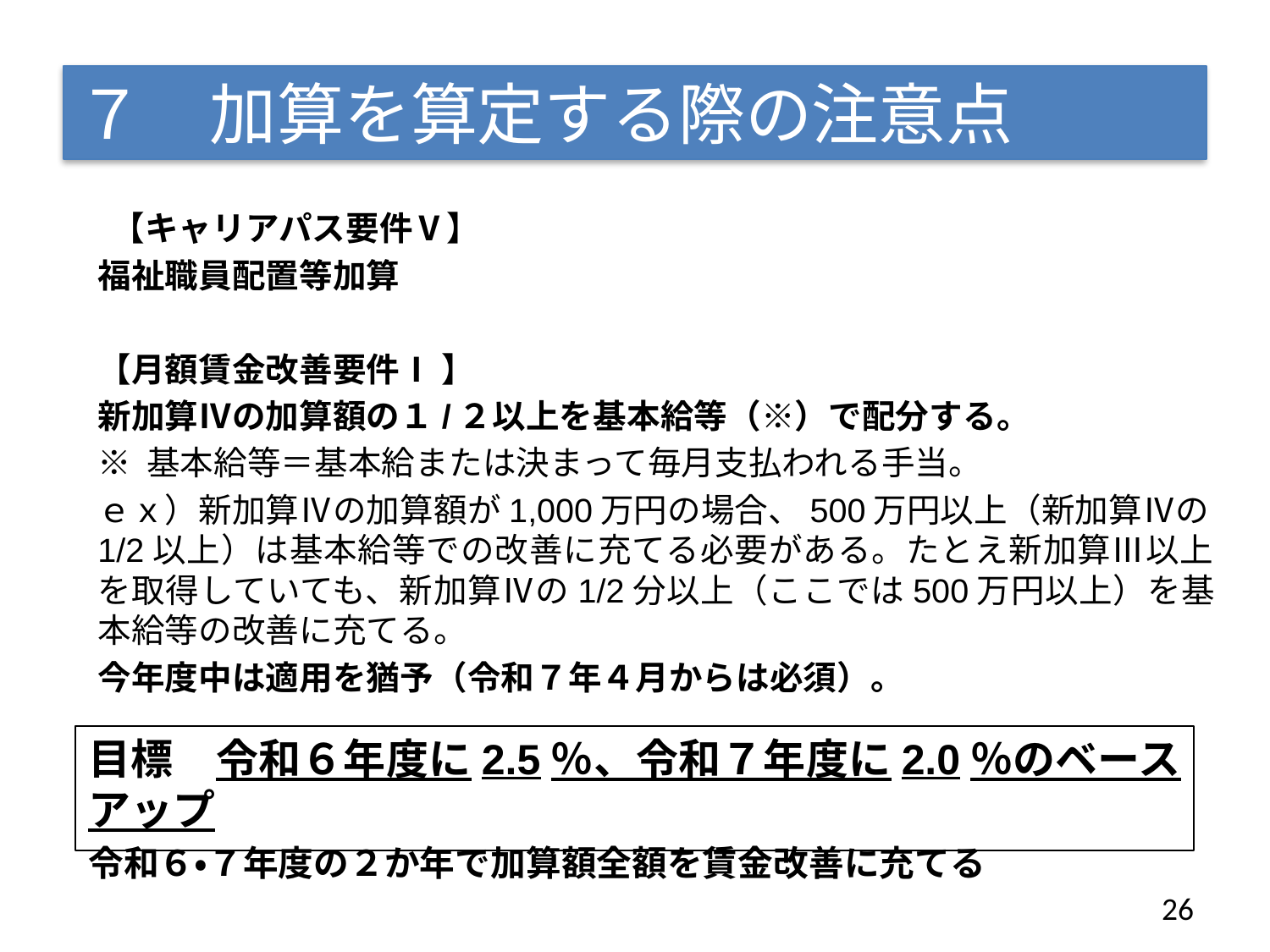

７　加算を算定する際の注意点
 【キャリアパス要件Ⅴ】
福祉職員配置等加算

【月額賃金改善要件Ⅰ 】
新加算Ⅳの加算額の１/２以上を基本給等（※）で配分する。
※ 基本給等＝基本給または決まって毎月支払われる手当。
ｅｘ）新加算Ⅳの加算額が1,000万円の場合、500万円以上（新加算Ⅳの1/2以上）は基本給等での改善に充てる必要がある。たとえ新加算Ⅲ以上を取得していても、新加算Ⅳの1/2分以上（ここでは500万円以上）を基本給等の改善に充てる。
今年度中は適用を猶予（令和７年４月からは必須）。
目標　令和６年度に2.5％、令和７年度に2.0％のベースアップ
令和６・７年度の２か年で加算額全額を賃金改善に充てる
26